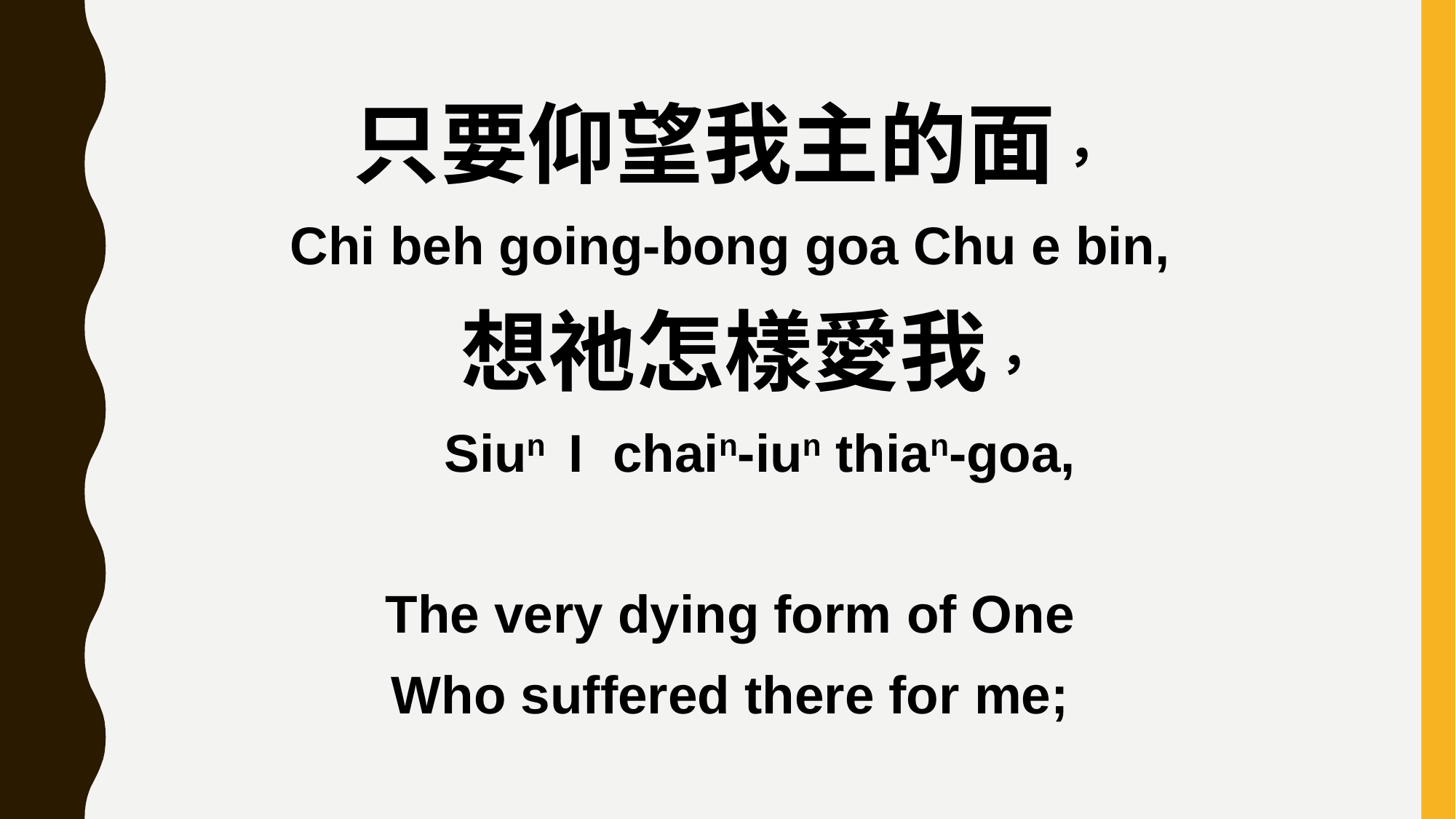

只要仰望我主的面，
Chi beh going-bong goa Chu e bin,
 想祂怎樣愛我，
    Siun  I  chain-iun thian-goa,

The very dying form of One
Who suffered there for me;